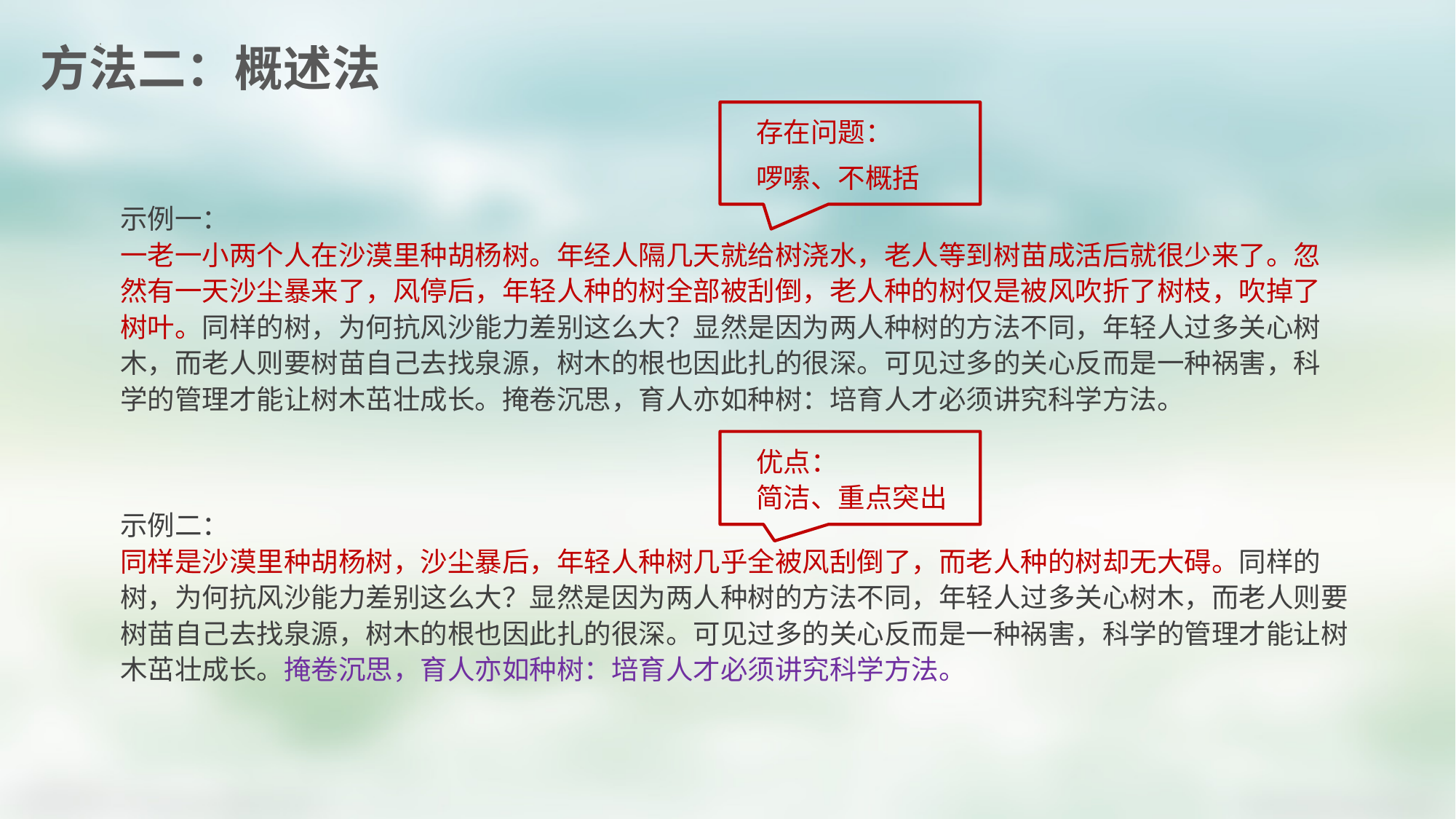

方法二：概述法

存在问题：
啰嗦、不概括
示例一：
一老一小两个人在沙漠里种胡杨树。年经人隔几天就给树浇水，老人等到树苗成活后就很少来了。忽然有一天沙尘暴来了，风停后，年轻人种的树全部被刮倒，老人种的树仅是被风吹折了树枝，吹掉了树叶。同样的树，为何抗风沙能力差别这么大？显然是因为两人种树的方法不同，年轻人过多关心树木，而老人则要树苗自己去找泉源，树木的根也因此扎的很深。可见过多的关心反而是一种祸害，科学的管理才能让树木茁壮成长。掩卷沉思，育人亦如种树：培育人才必须讲究科学方法。

优点：
简洁、重点突出
示例二：
同样是沙漠里种胡杨树，沙尘暴后，年轻人种树几乎全被风刮倒了，而老人种的树却无大碍。同样的树，为何抗风沙能力差别这么大？显然是因为两人种树的方法不同，年轻人过多关心树木，而老人则要树苗自己去找泉源，树木的根也因此扎的很深。可见过多的关心反而是一种祸害，科学的管理才能让树木茁壮成长。掩卷沉思，育人亦如种树：培育人才必须讲究科学方法。